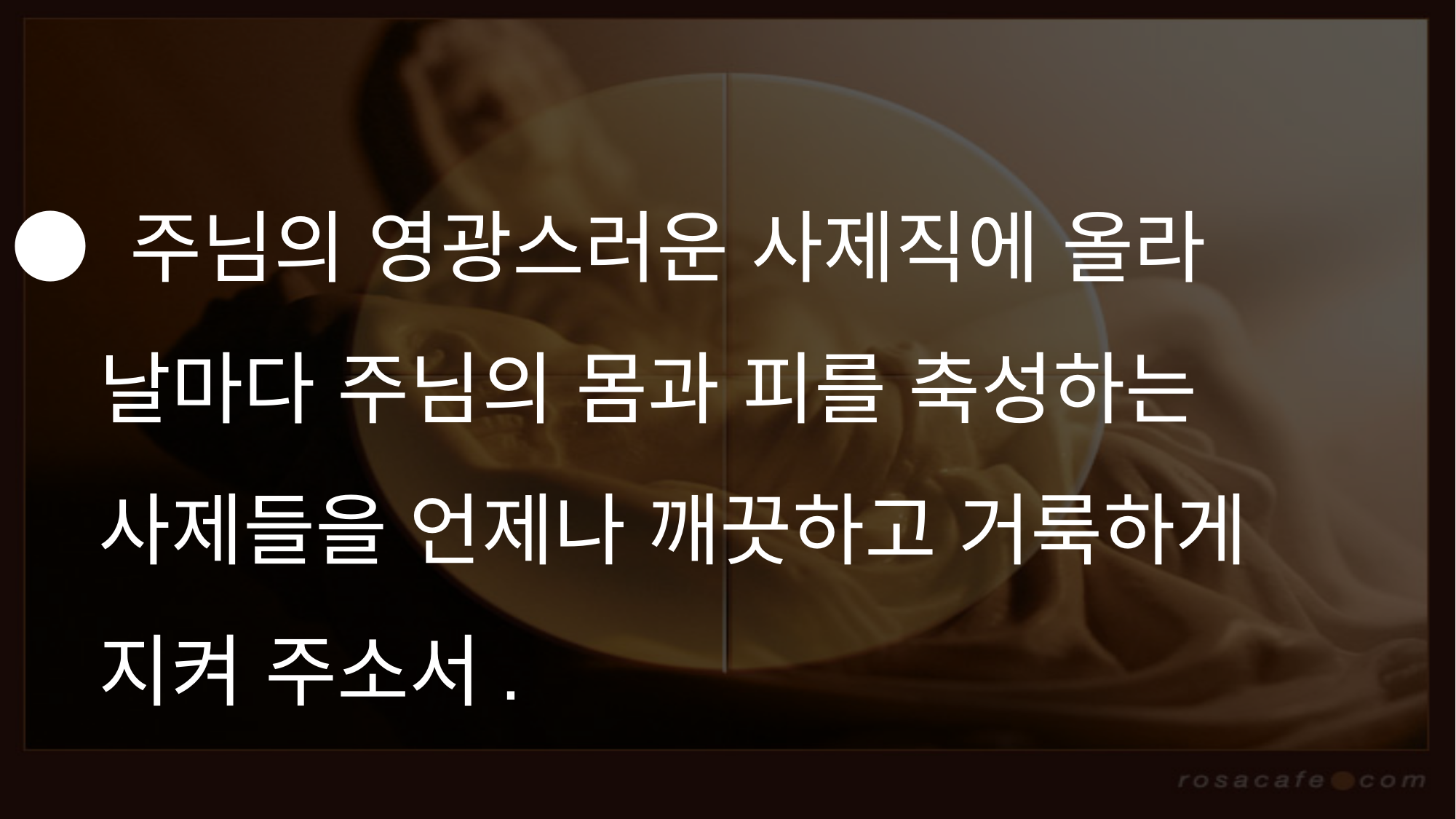

# ● 주님의 영광스러운 사제직에 올라     날마다 주님의 몸과 피를 축성하는 사제들을 언제나 깨끗하고 거룩하게 지켜 주소서.